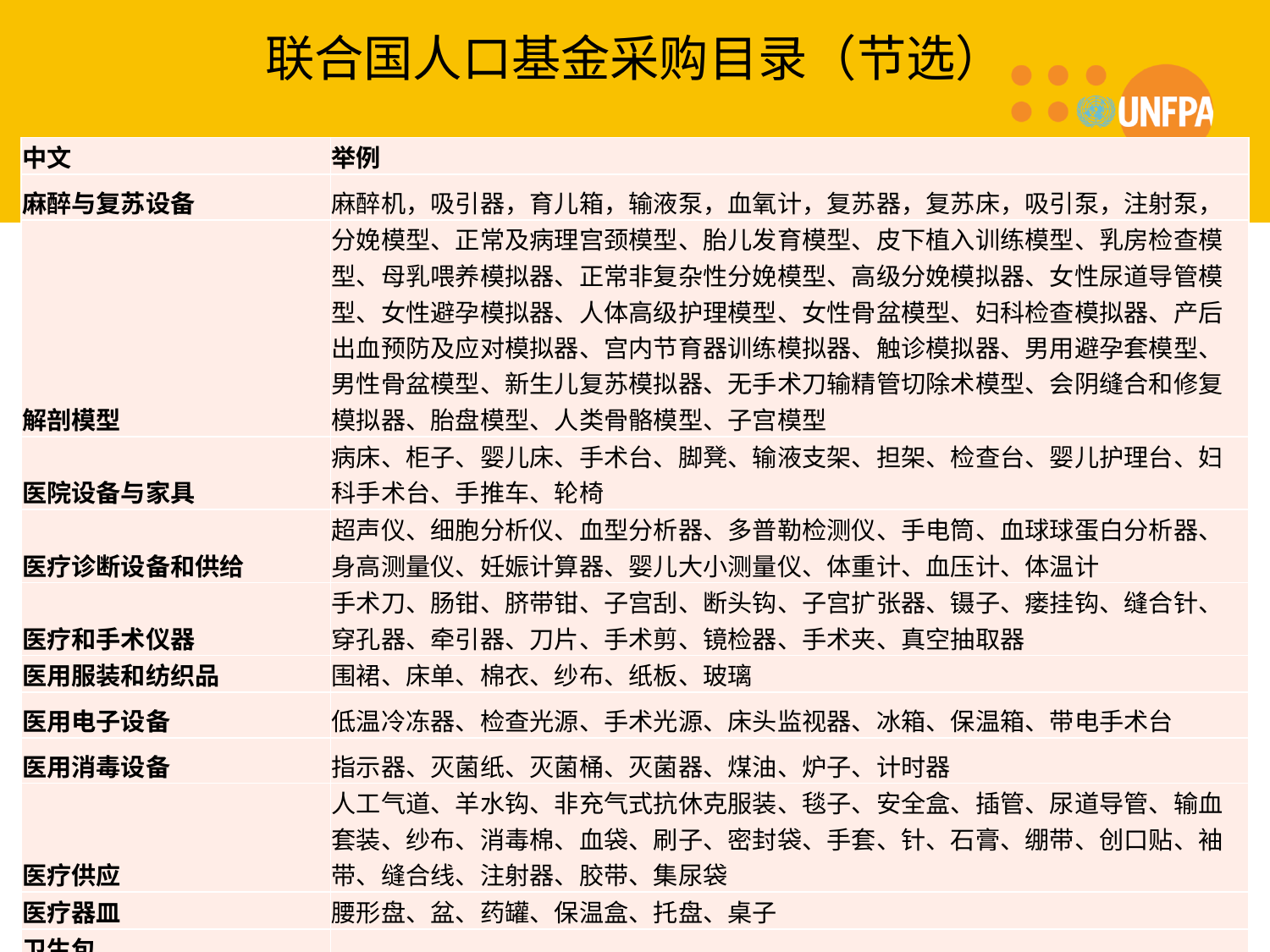

# 联合国人口基金采购目录（节选）
| 中文 | 举例 |
| --- | --- |
| 麻醉与复苏设备 | 麻醉机，吸引器，育儿箱，输液泵，血氧计，复苏器，复苏床，吸引泵，注射泵， |
| 解剖模型 | 分娩模型、正常及病理宫颈模型、胎儿发育模型、皮下植入训练模型、乳房检查模型、母乳喂养模拟器、正常非复杂性分娩模型、高级分娩模拟器、女性尿道导管模型、女性避孕模拟器、人体高级护理模型、女性骨盆模型、妇科检查模拟器、产后出血预防及应对模拟器、宫内节育器训练模拟器、触诊模拟器、男用避孕套模型、男性骨盆模型、新生儿复苏模拟器、无手术刀输精管切除术模型、会阴缝合和修复模拟器、胎盘模型、人类骨骼模型、子宫模型 |
| 医院设备与家具 | 病床、柜子、婴儿床、手术台、脚凳、输液支架、担架、检查台、婴儿护理台、妇科手术台、手推车、轮椅 |
| 医疗诊断设备和供给 | 超声仪、细胞分析仪、血型分析器、多普勒检测仪、手电筒、血球球蛋白分析器、身高测量仪、妊娠计算器、婴儿大小测量仪、体重计、血压计、体温计 |
| 医疗和手术仪器 | 手术刀、肠钳、脐带钳、子宫刮、断头钩、子宫扩张器、镊子、瘘挂钩、缝合针、穿孔器、牵引器、刀片、手术剪、镜检器、手术夹、真空抽取器 |
| 医用服装和纺织品 | 围裙、床单、棉衣、纱布、纸板、玻璃 |
| 医用电子设备 | 低温冷冻器、检查光源、手术光源、床头监视器、冰箱、保温箱、带电手术台 |
| 医用消毒设备 | 指示器、灭菌纸、灭菌桶、灭菌器、煤油、炉子、计时器 |
| 医疗供应 | 人工气道、羊水钩、非充气式抗休克服装、毯子、安全盒、插管、尿道导管、输血套装、纱布、消毒棉、血袋、刷子、密封袋、手套、针、石膏、绷带、创口贴、袖带、缝合线、注射器、胶带、集尿袋 |
| 医疗器皿 | 腰形盘、盆、药罐、保温盒、托盘、桌子 |
| 卫生包 |  |
| 医疗包； | 包括产瘘修复手术包；皮下埋植剂上取包；助产士包 |
| 生殖健康包 |  |